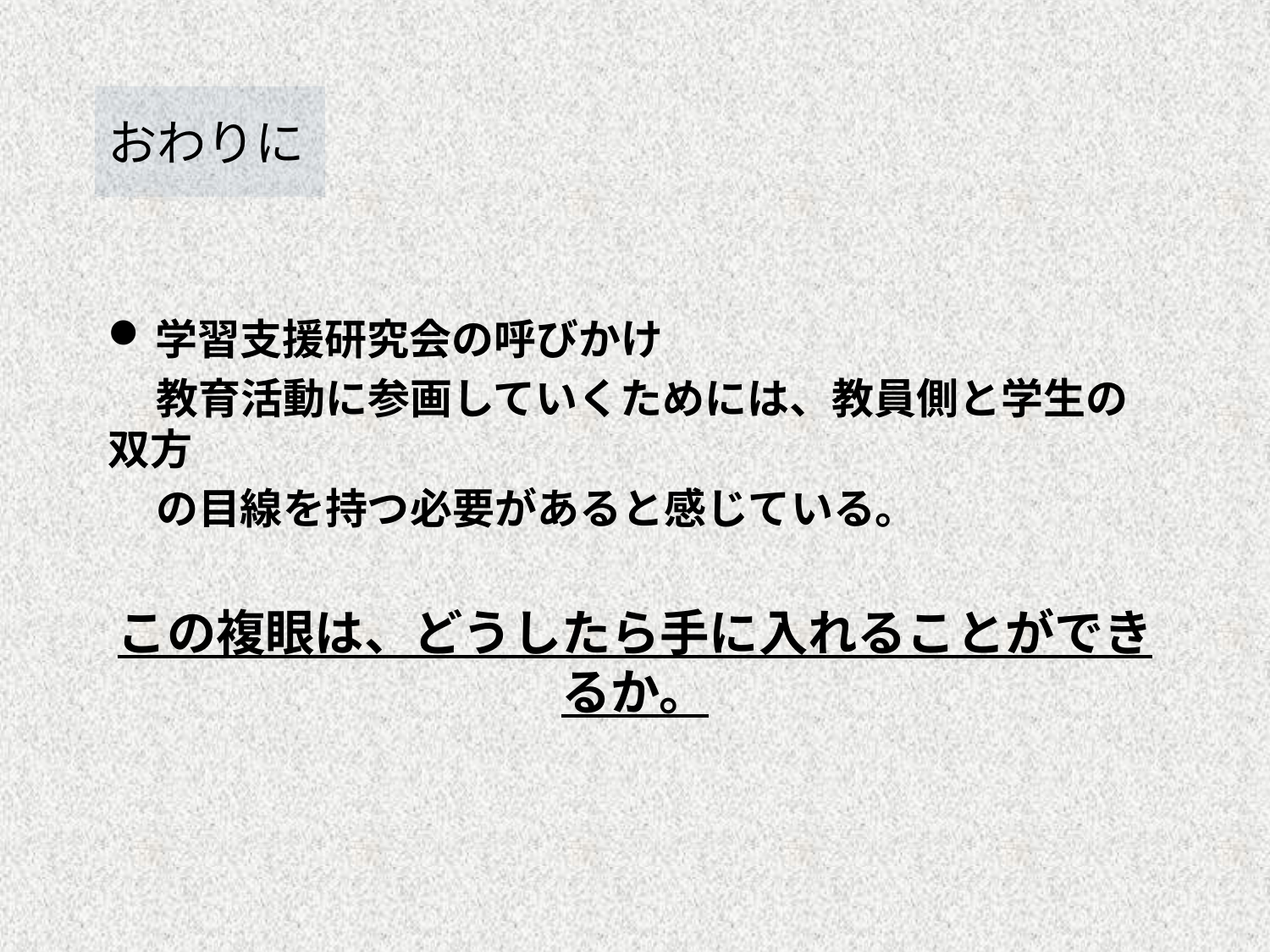

# おわりに
学習支援研究会の呼びかけ
    教育活動に参画していくためには、教員側と学生の双方
    の目線を持つ必要があると感じている。

この複眼は、どうしたら手に入れることができるか。